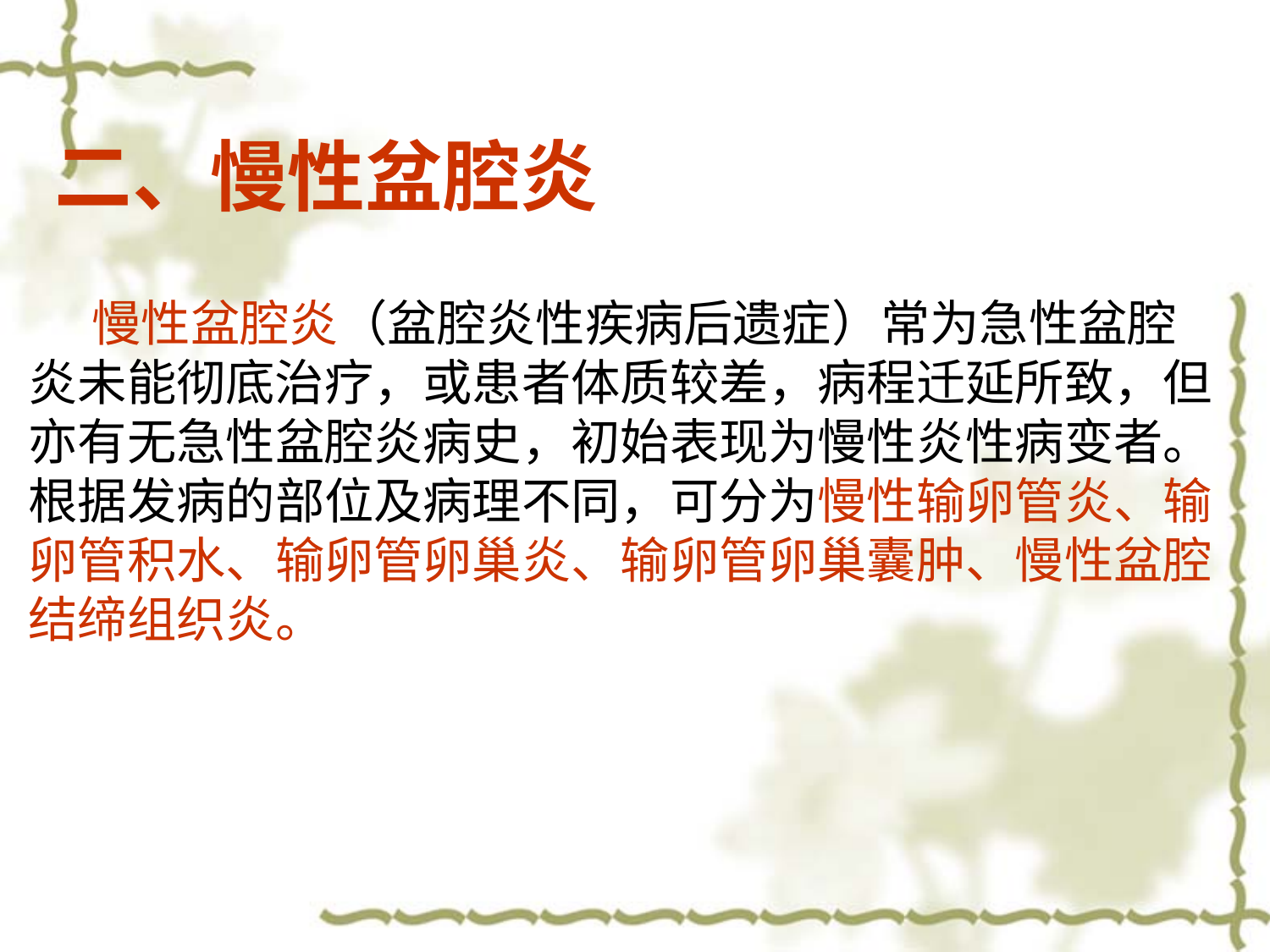

# 二、慢性盆腔炎
         慢性盆腔炎（盆腔炎性疾病后遗症）常为急性盆腔炎未能彻底治疗，或患者体质较差，病程迁延所致，但亦有无急性盆腔炎病史，初始表现为慢性炎性病变者。根据发病的部位及病理不同，可分为慢性输卵管炎、输卵管积水、输卵管卵巢炎、输卵管卵巢囊肿、慢性盆腔结缔组织炎。